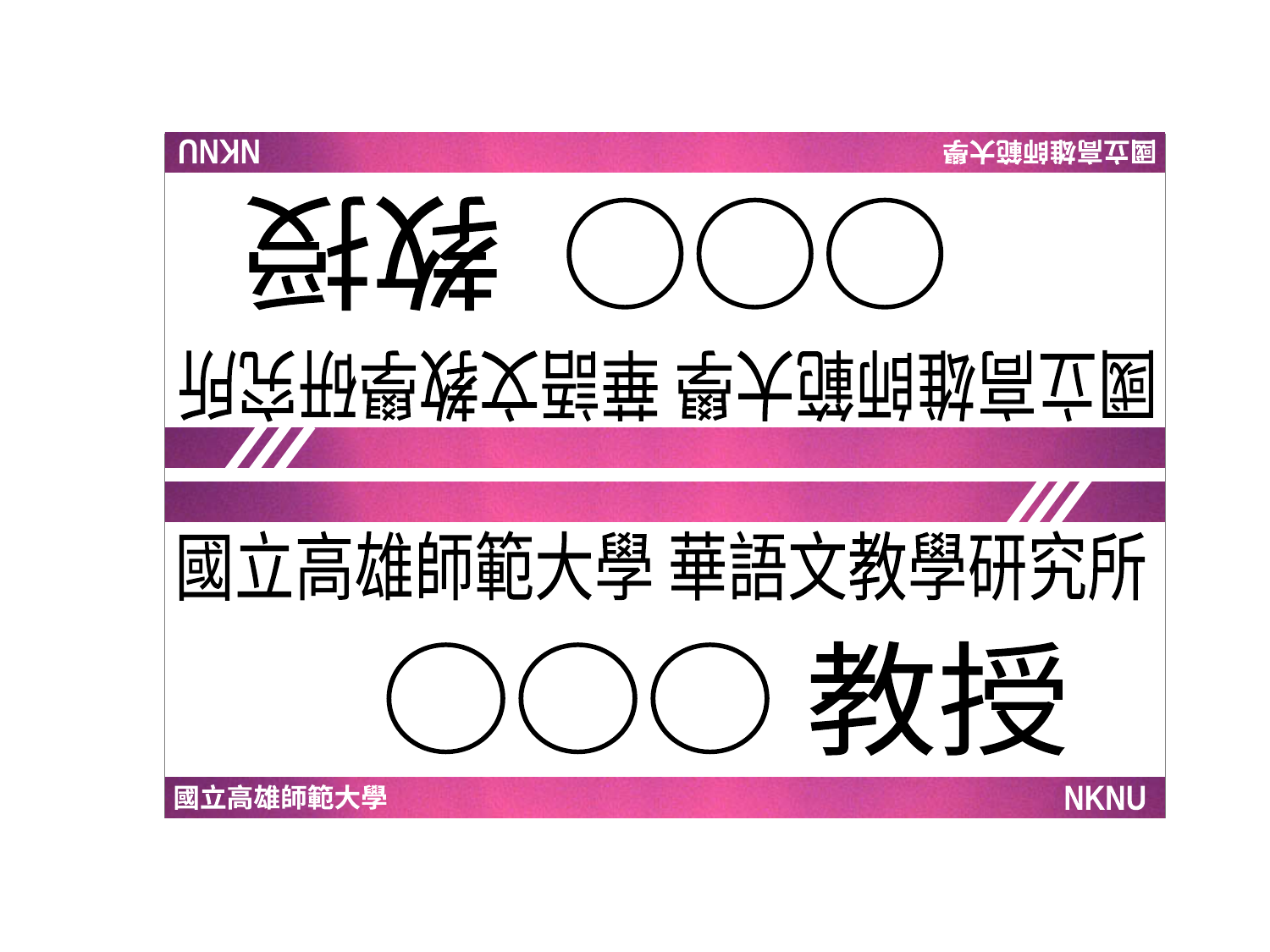

NKNU
國立高雄師範大學
○○○  教授
國立高雄師範大學 華語文教學研究所

國立高雄師範大學 華語文教學研究所
○○○ 教授

國立高雄師範大學
NKNU